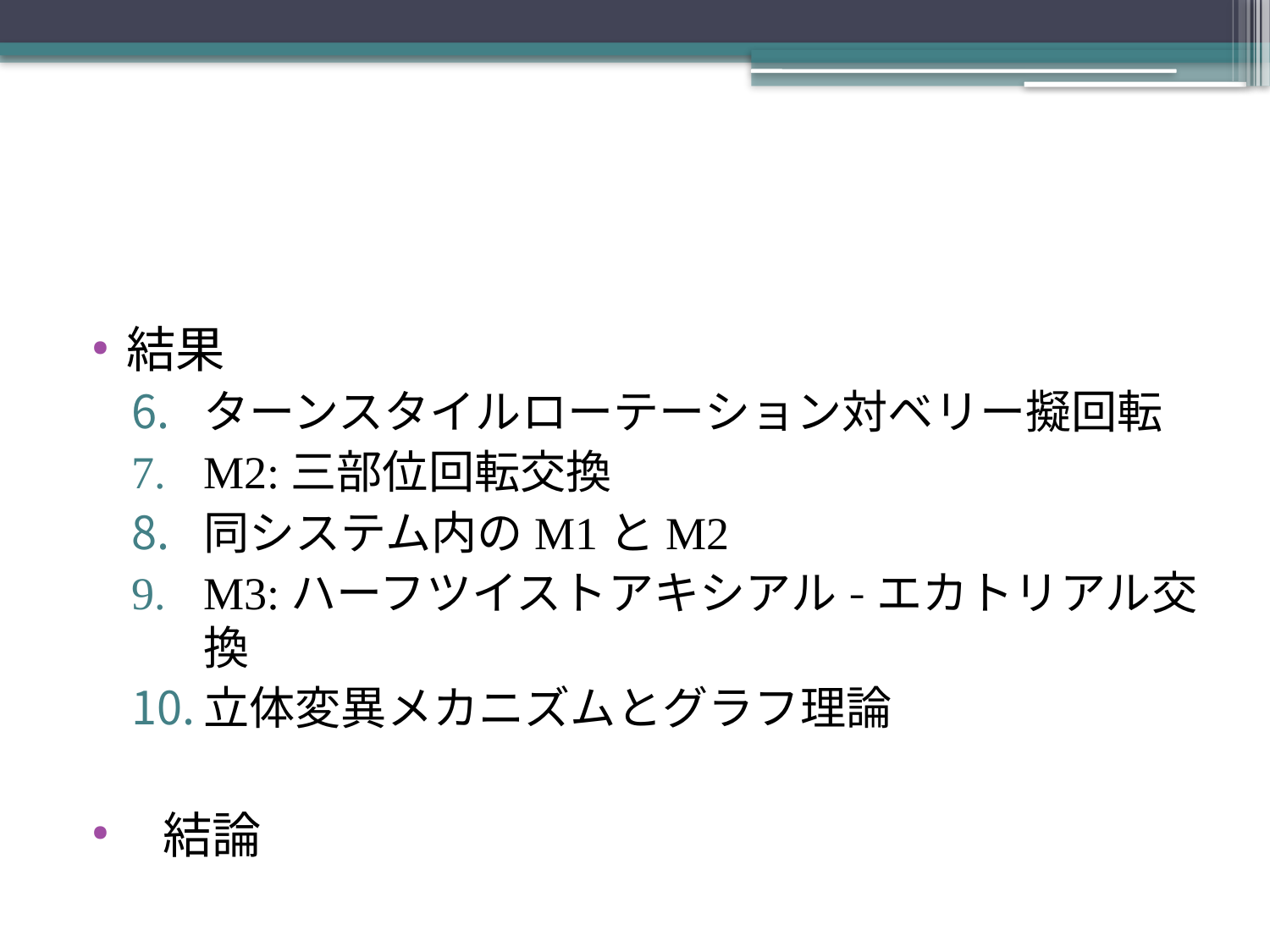

結果
ターンスタイルローテーション対ベリー擬回転
M2:三部位回転交換
同システム内のM1とM2
M3:ハーフツイストアキシアル-エカトリアル交換
立体変異メカニズムとグラフ理論

結論